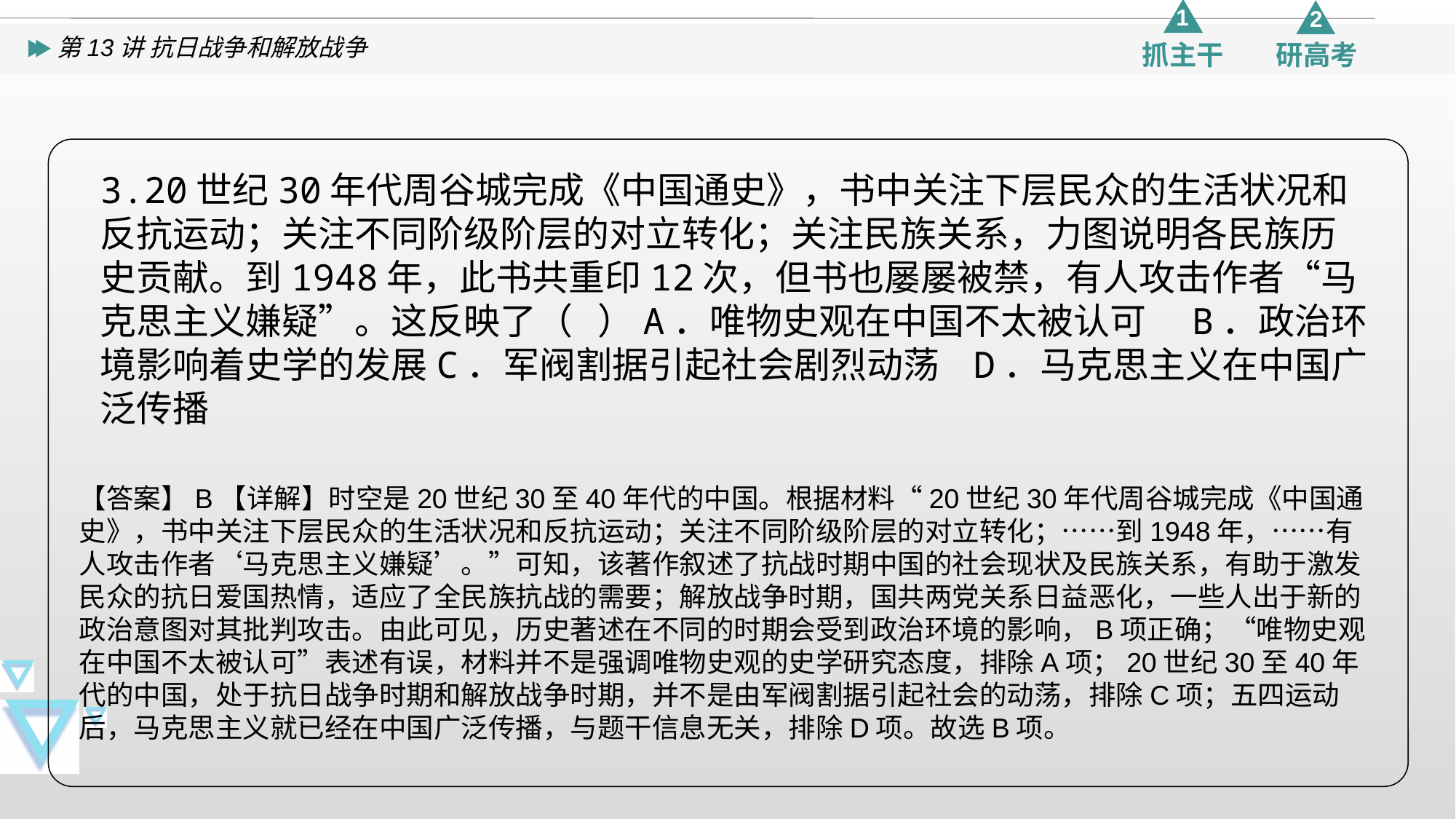

3.20世纪30年代周谷城完成《中国通史》，书中关注下层民众的生活状况和反抗运动；关注不同阶级阶层的对立转化；关注民族关系，力图说明各民族历史贡献。到1948年，此书共重印12次，但书也屡屡被禁，有人攻击作者“马克思主义嫌疑”。这反映了（   ）A．唯物史观在中国不太被认可	B．政治环境影响着史学的发展C．军阀割据引起社会剧烈动荡	D．马克思主义在中国广泛传播

【答案】B【详解】时空是20世纪30至40年代的中国。根据材料“20世纪30年代周谷城完成《中国通史》，书中关注下层民众的生活状况和反抗运动；关注不同阶级阶层的对立转化；……到1948年，……有人攻击作者‘马克思主义嫌疑’。”可知，该著作叙述了抗战时期中国的社会现状及民族关系，有助于激发民众的抗日爱国热情，适应了全民族抗战的需要；解放战争时期，国共两党关系日益恶化，一些人出于新的政治意图对其批判攻击。由此可见，历史著述在不同的时期会受到政治环境的影响，B项正确；“唯物史观在中国不太被认可”表述有误，材料并不是强调唯物史观的史学研究态度，排除A项；20世纪30至40年代的中国，处于抗日战争时期和解放战争时期，并不是由军阀割据引起社会的动荡，排除C项；五四运动后，马克思主义就已经在中国广泛传播，与题干信息无关，排除D项。故选B项。